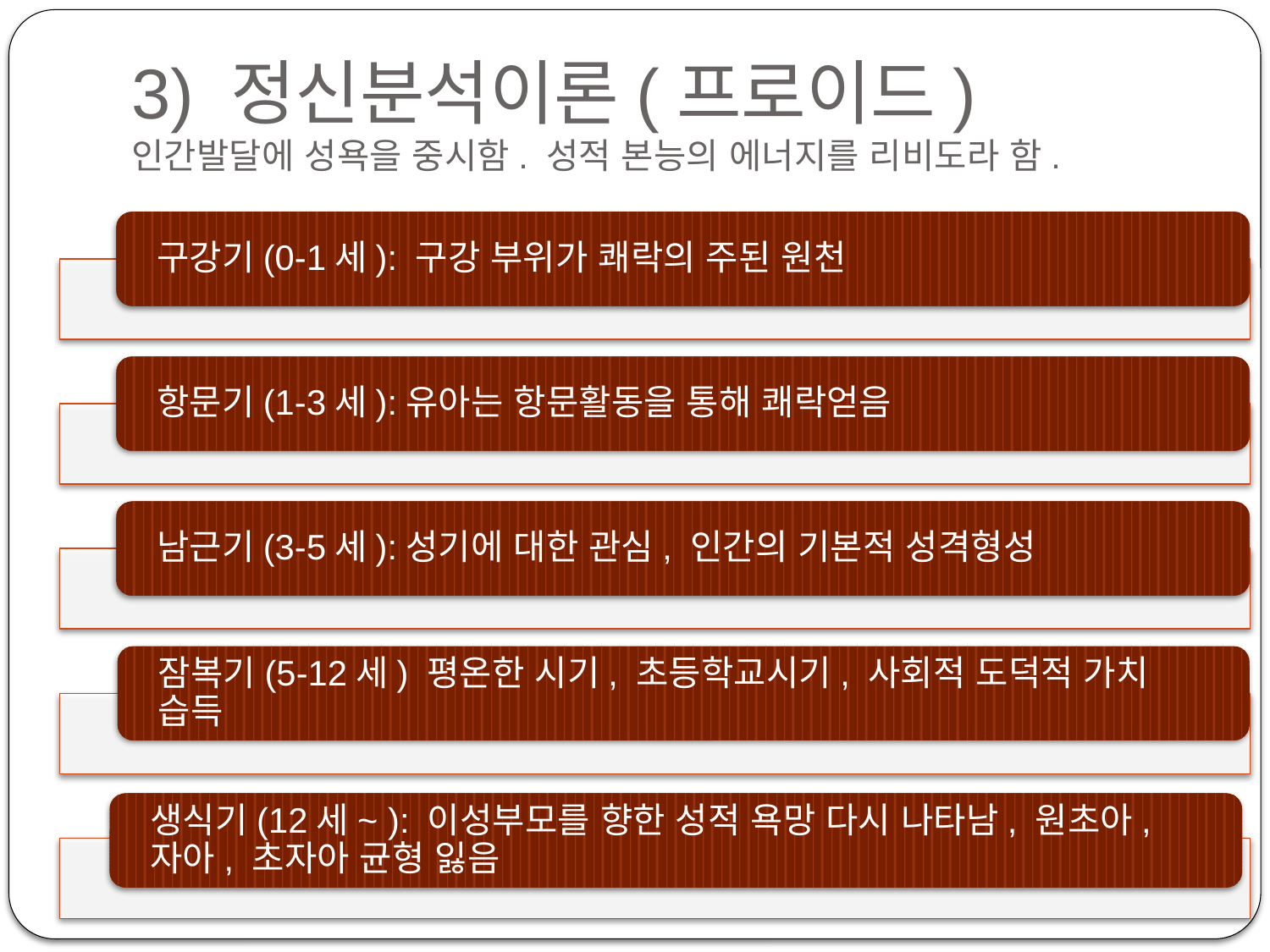

# 3) 정신분석이론(프로이드) 인간발달에 성욕을 중시함. 성적 본능의 에너지를 리비도라 함.
구강기(0-1세): 구강 부위가 쾌락의 주된 원천
항문기(1-3세):유아는 항문활동을 통해 쾌락얻음
남근기(3-5세):성기에 대한 관심, 인간의 기본적 성격형성
잠복기(5-12세) 평온한 시기, 초등학교시기, 사회적 도덕적 가치 습득
생식기(12세~ ): 이성부모를 향한 성적 욕망 다시 나타남, 원초아, 자아, 초자아 균형 잃음